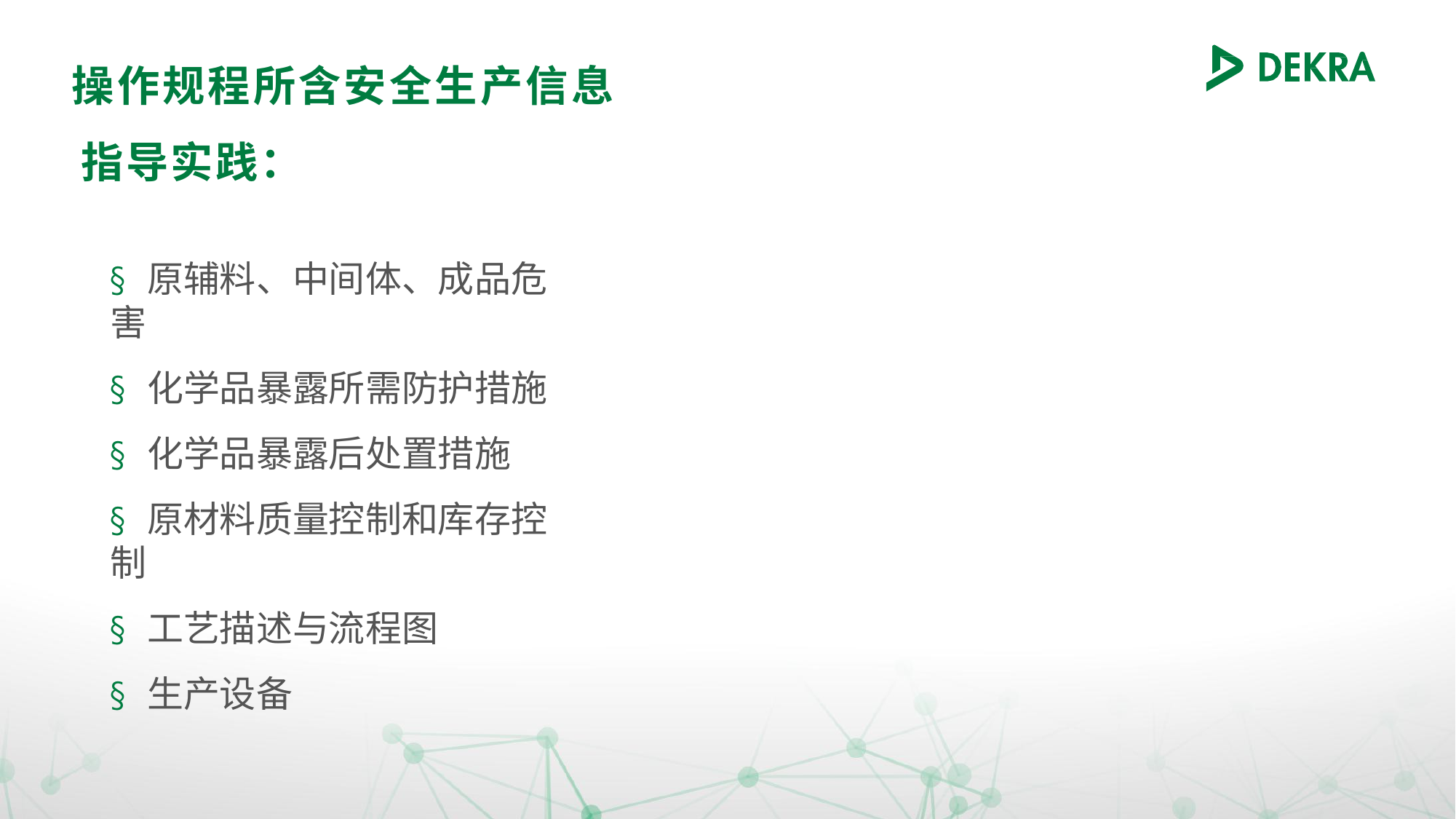

# 操作规程所含安全生产信息  指导实践：

§ 原辅料、中间体、成品危害
§ 化学品暴露所需防护措施
§ 化学品暴露后处置措施
§ 原材料质量控制和库存控制
§ 工艺描述与流程图
§ 生产设备